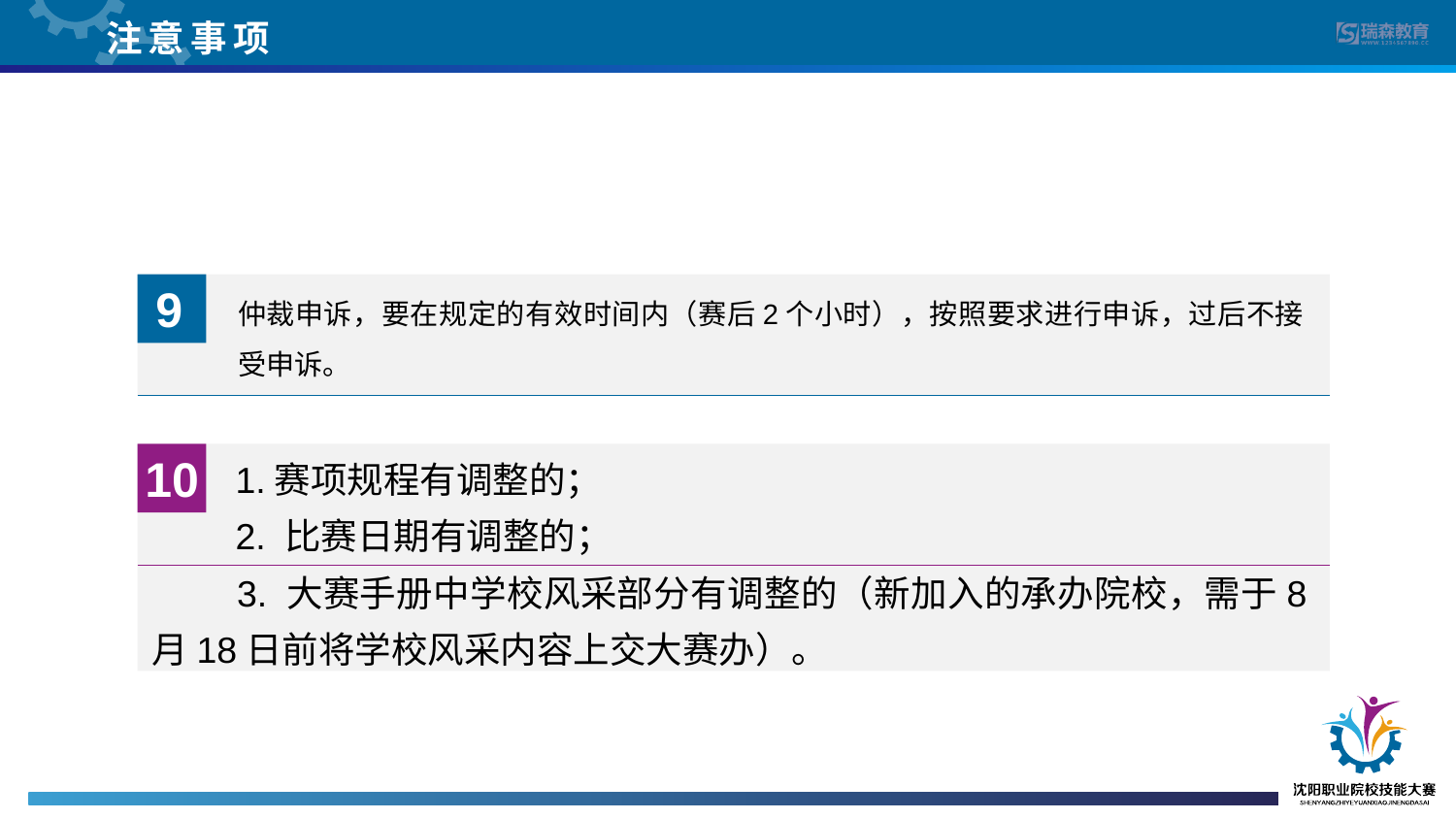

注意事项
仲裁申诉，要在规定的有效时间内（赛后2个小时），按照要求进行申诉，过后不接受申诉。
 9

10

    1.赛项规程有调整的；
    2. 比赛日期有调整的；
    3. 大赛手册中学校风采部分有调整的（新加入的承办院校，需于8月18日前将学校风采内容上交大赛办）。